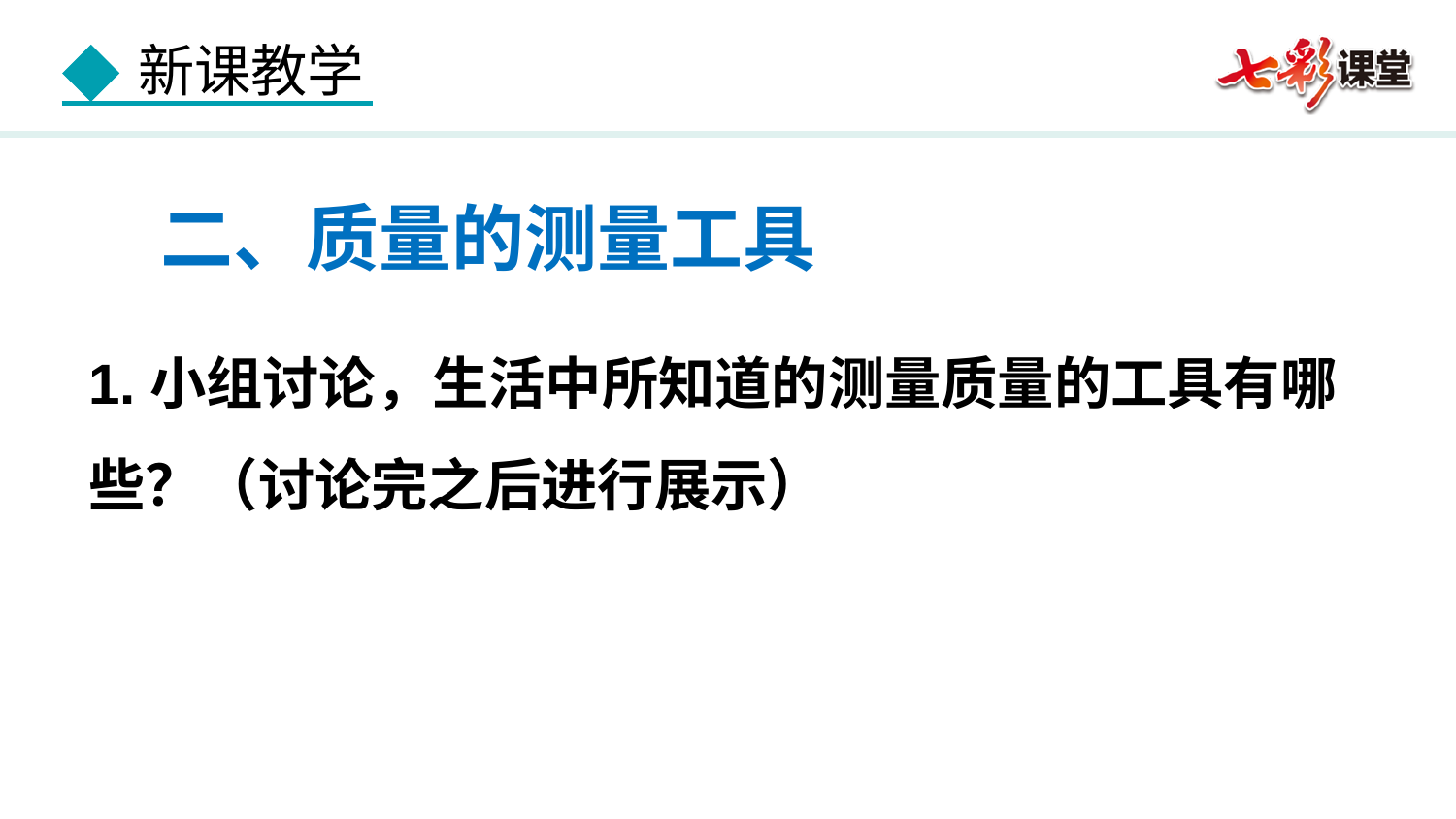

二、质量的测量工具
1.小组讨论，生活中所知道的测量质量的工具有哪些？（讨论完之后进行展示）